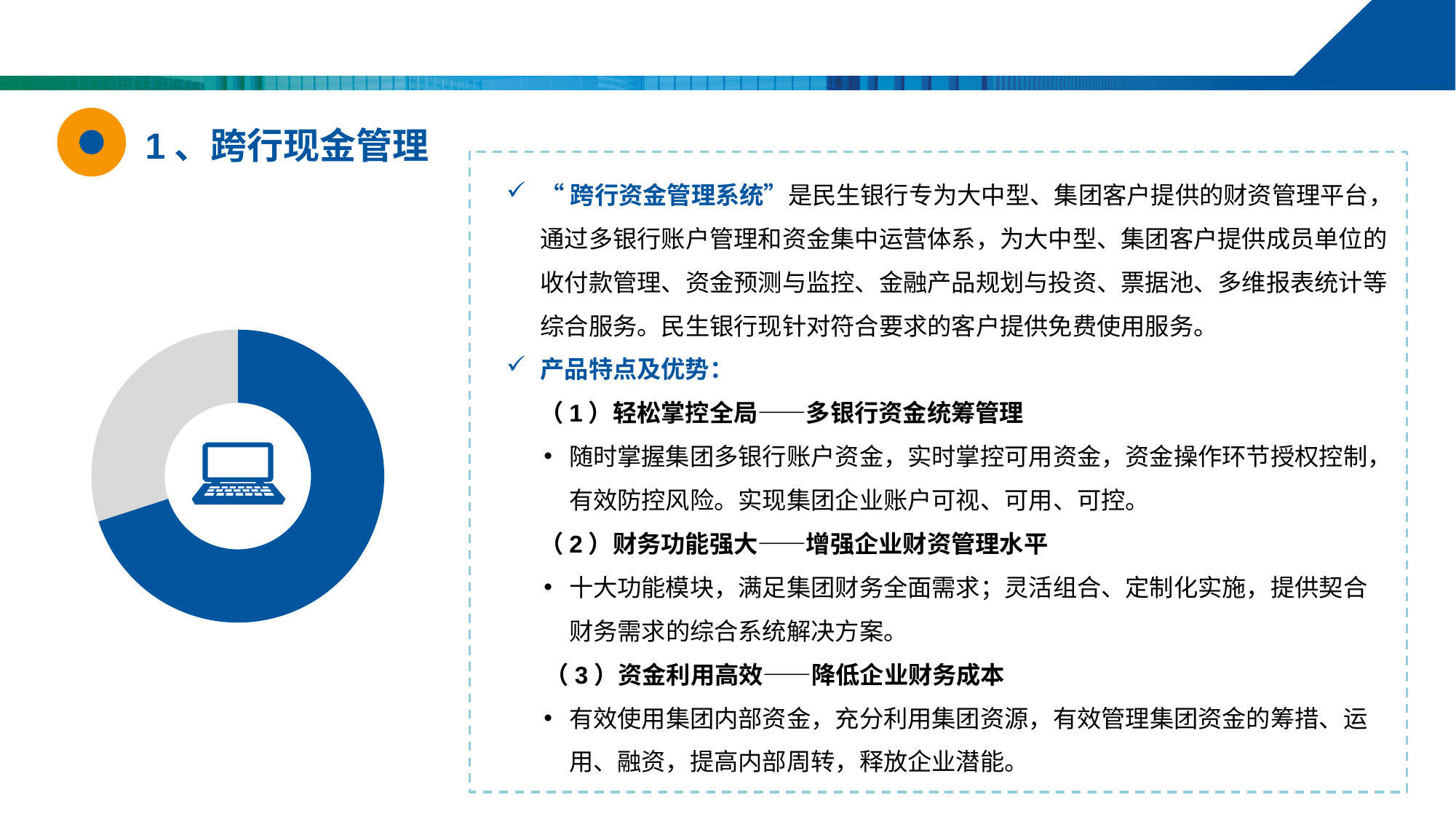

1、跨行现金管理

“跨行资金管理系统”是民生银行专为大中型、集团客户提供的财资管理平台，通过多银行账户管理和资金集中运营体系，为大中型、集团客户提供成员单位的收付款管理、资金预测与监控、金融产品规划与投资、票据池、多维报表统计等综合服务。民生银行现针对符合要求的客户提供免费使用服务。
产品特点及优势：
     （1）轻松掌控全局——多银行资金统筹管理
随时掌握集团多银行账户资金，实时掌控可用资金，资金操作环节授权控制，有效防控风险。实现集团企业账户可视、可用、可控。
     （2）财务功能强大——增强企业财资管理水平
十大功能模块，满足集团财务全面需求；灵活组合、定制化实施，提供契合财务需求的综合系统解决方案。
      （3）资金利用高效——降低企业财务成本
有效使用集团内部资金，充分利用集团资源，有效管理集团资金的筹措、运用、融资，提高内部周转，释放企业潜能。

### Chart

| Category | Sales |
|---|---|
| 1st Qtr | 70.0 |
| 2nd Qtr | 30.0 |